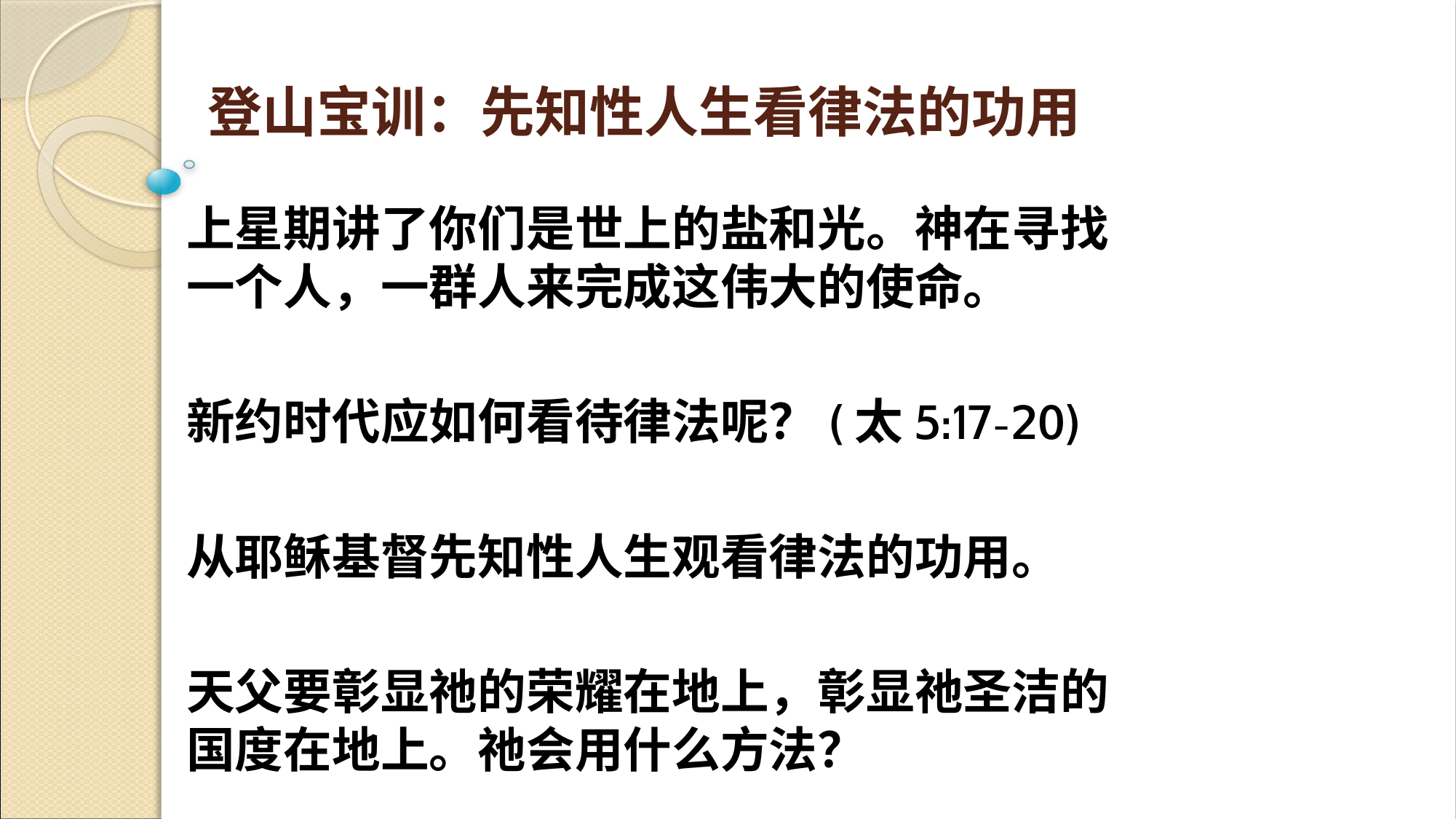

# 登山宝训：先知性人生看律法的功用
上星期讲了你们是世上的盐和光。神在寻找一个人，一群人来完成这伟大的使命。

新约时代应如何看待律法呢？(太5:17-20)

从耶稣基督先知性人生观看律法的功用。

天父要彰显祂的荣耀在地上，彰显祂圣洁的国度在地上。祂会用什么方法？